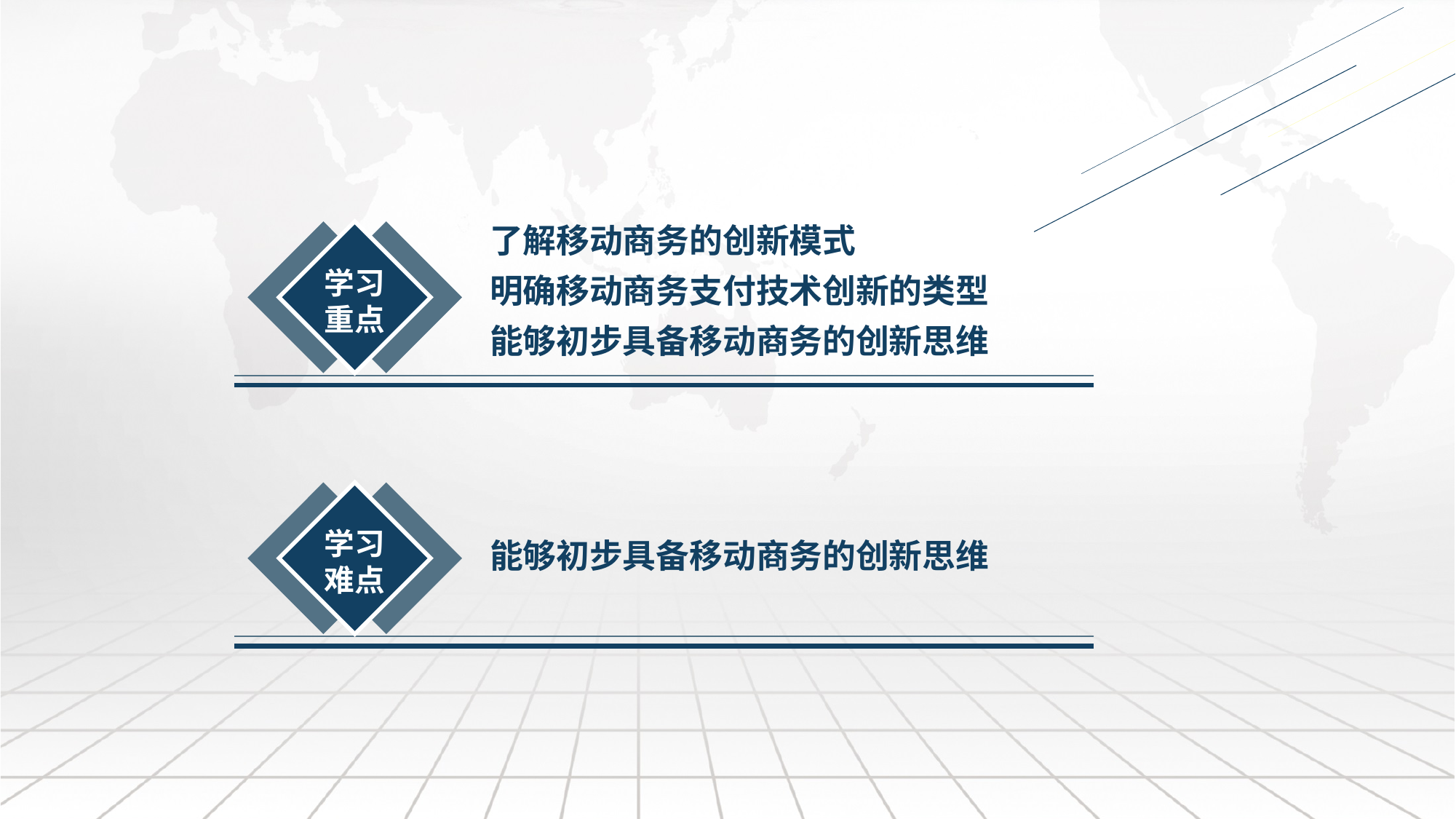

了解移动商务的创新模式
明确移动商务支付技术创新的类型
能够初步具备移动商务的创新思维

学习
重点

学习
难点

能够初步具备移动商务的创新思维